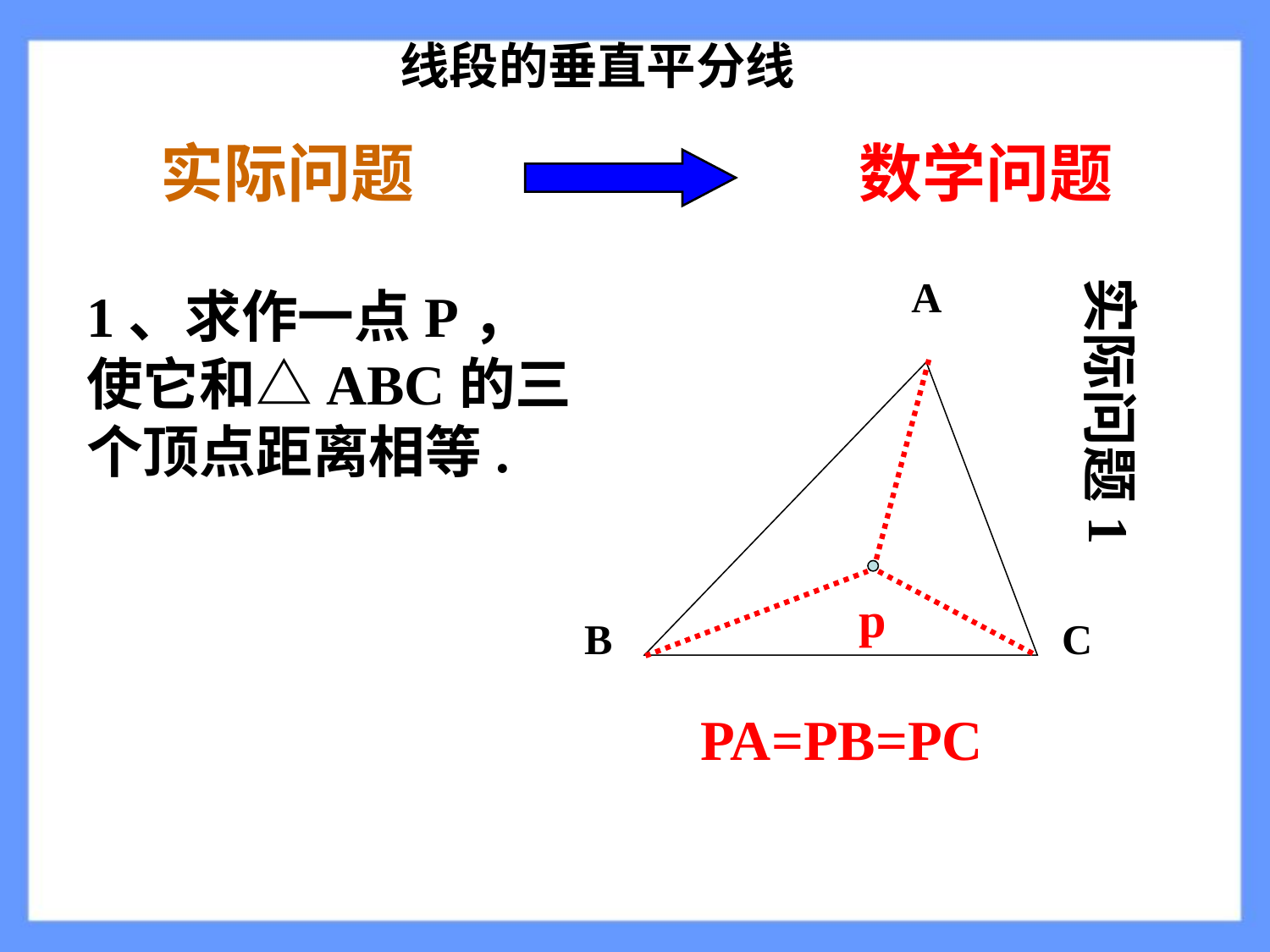

线段的垂直平分线
实际问题
数学问题

A

B
C
实际问题1
1、求作一点P，使它和△ABC的三个顶点距离相等.

p
PA=PB=PC